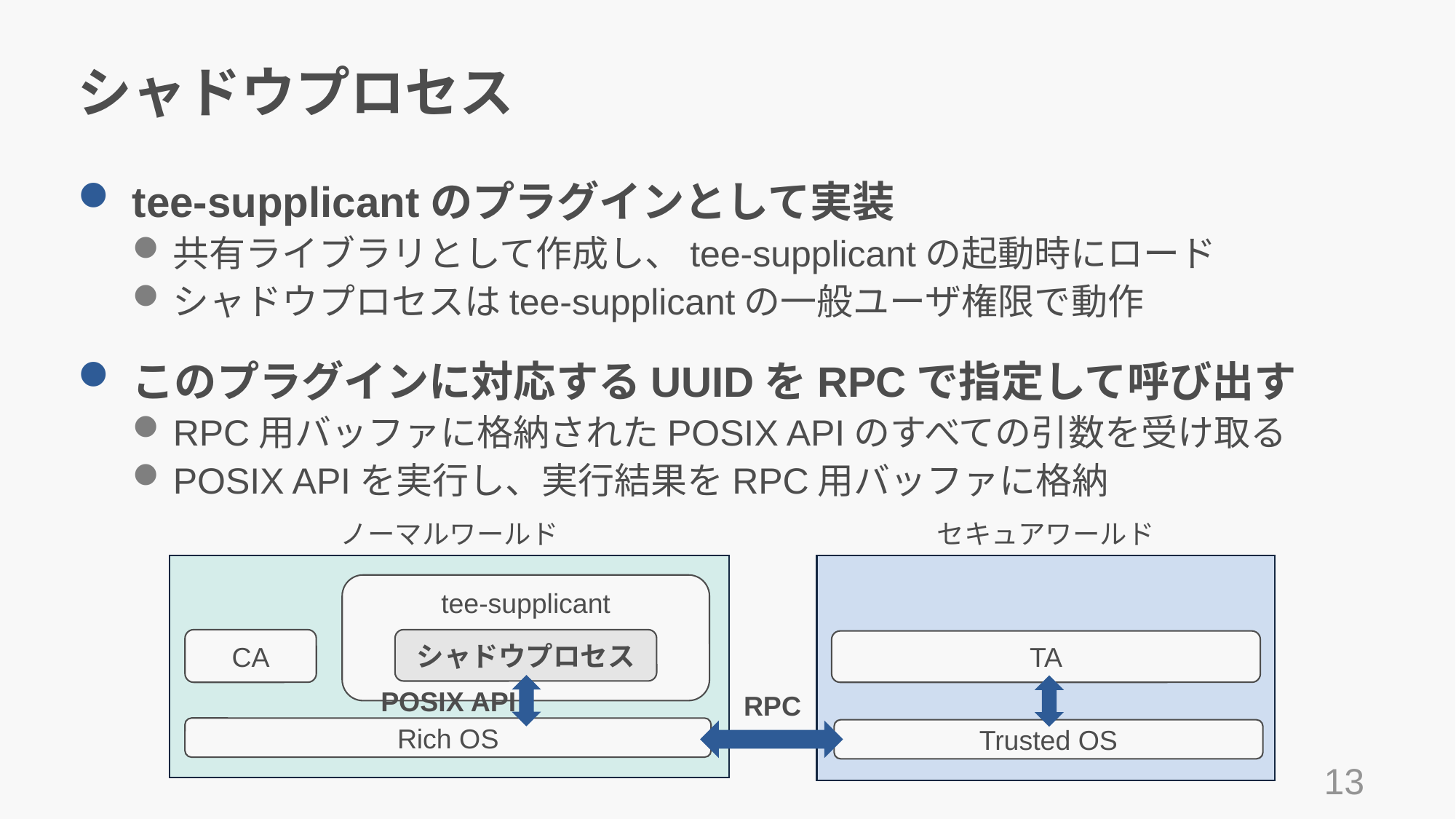

# シャドウプロセス
tee-supplicantのプラグインとして実装
共有ライブラリとして作成し、tee-supplicantの起動時にロード
シャドウプロセスはtee-supplicantの一般ユーザ権限で動作
このプラグインに対応するUUIDをRPCで指定して呼び出す
RPC用バッファに格納されたPOSIX APIのすべての引数を受け取る
POSIX APIを実行し、実行結果をRPC用バッファに格納
ノーマルワールド
セキュアワールド

tee-supplicant
CA
シャドウプロセス
TA
POSIX API
RPC

Rich OS
Trusted OS